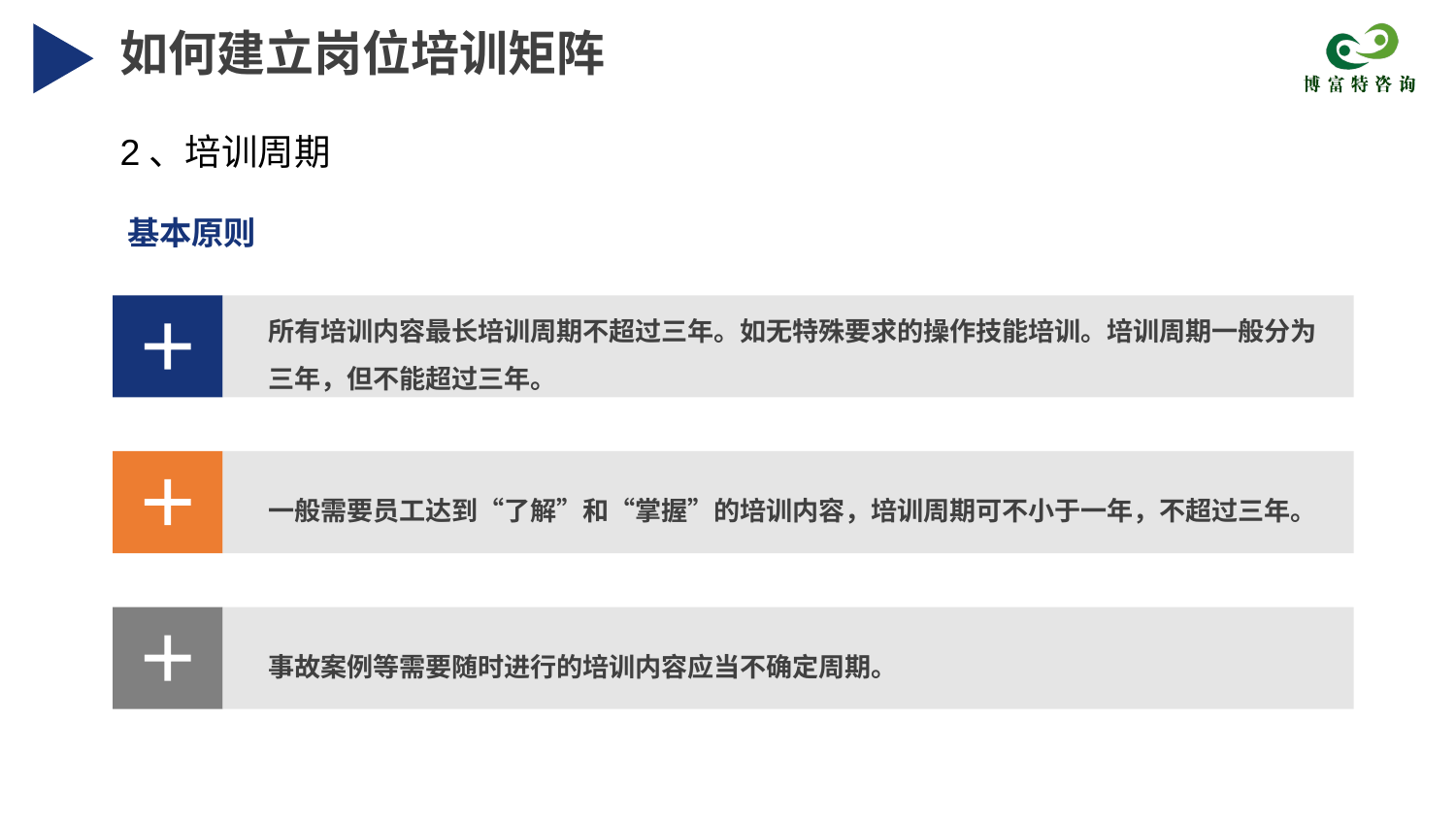

如何建立岗位培训矩阵
2、培训周期
基本原则

所有培训内容最长培训周期不超过三年。如无特殊要求的操作技能培训。培训周期一般分为三年，但不能超过三年。

一般需要员工达到“了解”和“掌握”的培训内容，培训周期可不小于一年，不超过三年。

事故案例等需要随时进行的培训内容应当不确定周期。